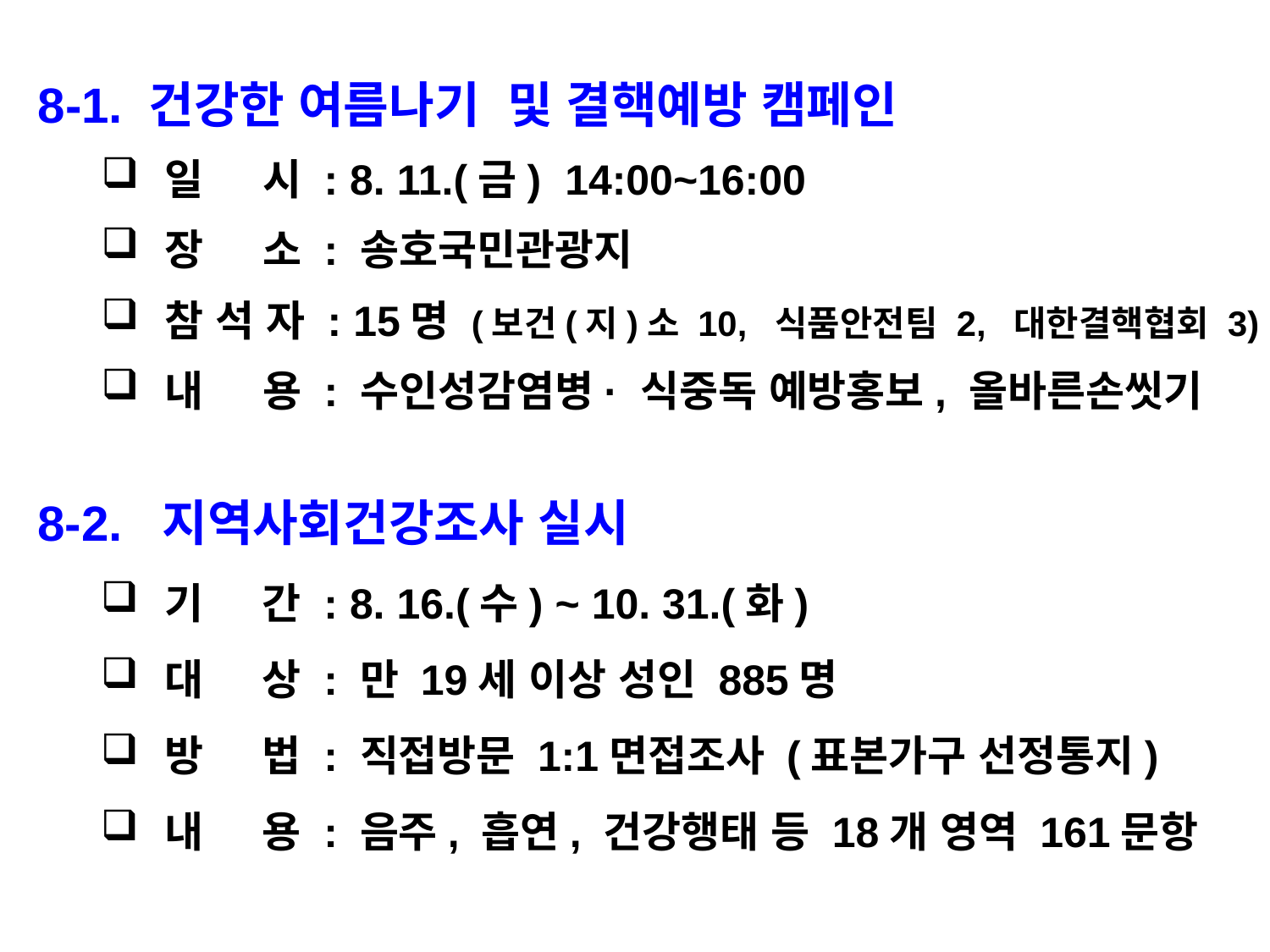

8-1. 건강한 여름나기  및 결핵예방 캠페인
일     시 : 8. 11.(금)  14:00~16:00
장     소 : 송호국민관광지
참 석 자 : 15명 (보건(지)소 10,  식품안전팀 2,  대한결핵협회 3)
내     용 : 수인성감염병· 식중독 예방홍보, 올바른손씻기

8-2.  지역사회건강조사 실시
기     간 : 8. 16.(수) ~ 10. 31.(화)
대     상 : 만 19세 이상 성인 885명
방     법 : 직접방문 1:1면접조사 (표본가구 선정통지)
내     용 : 음주, 흡연, 건강행태 등 18개 영역 161문항